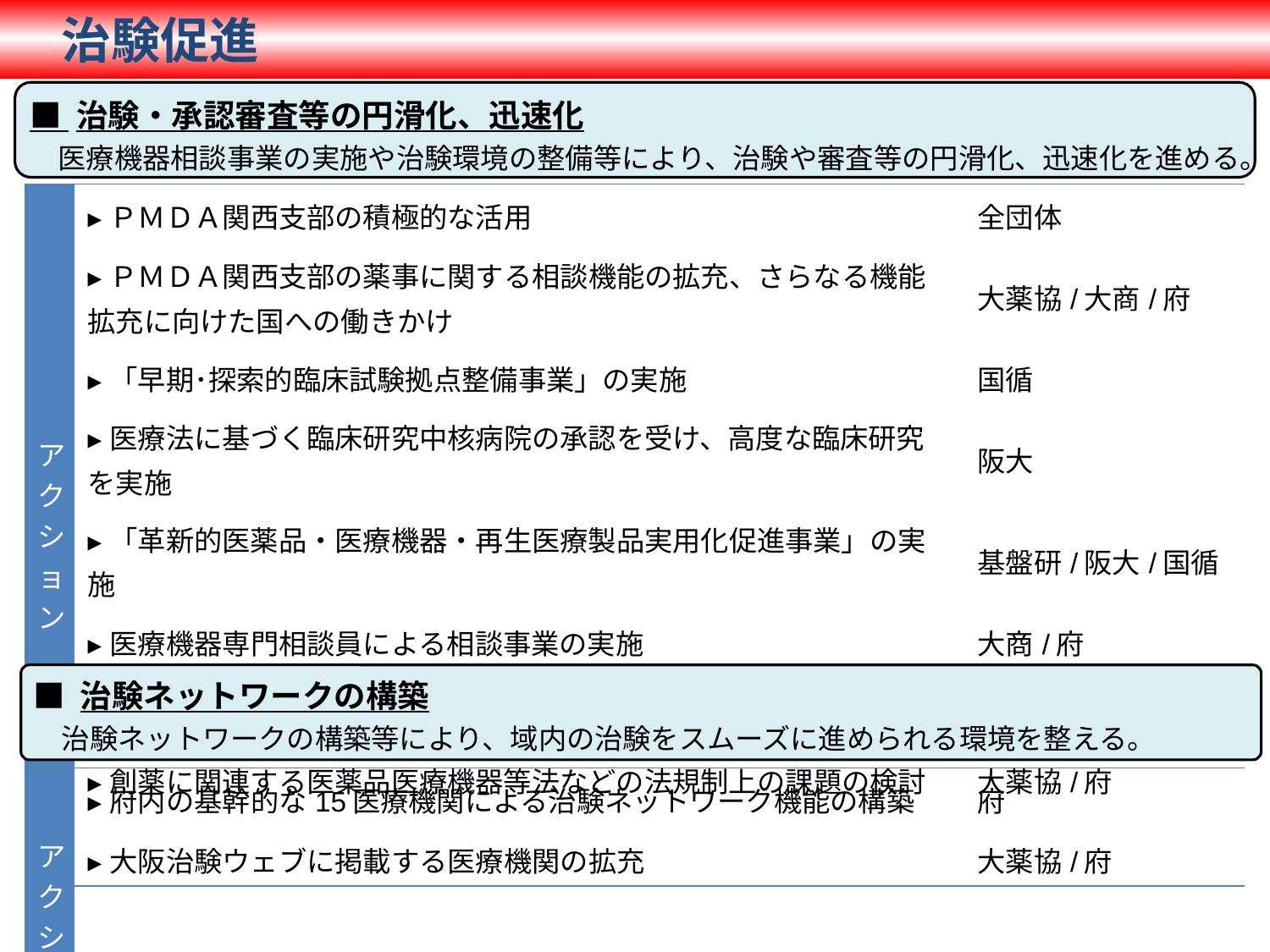

治験促進
■ 治験・承認審査等の円滑化、迅速化
　医療機器相談事業の実施や治験環境の整備等により、治験や審査等の円滑化、迅速化を進める。
| アクション | ▸ＰＭＤＡ関西支部の積極的な活用 | 全団体 |
| --- | --- | --- |
|  | ▸ＰＭＤＡ関西支部の薬事に関する相談機能の拡充、さらなる機能拡充に向けた国への働きかけ | 大薬協/大商/府 |
|  | ▸「早期･探索的臨床試験拠点整備事業」の実施 | 国循 |
|  | ▸医療法に基づく臨床研究中核病院の承認を受け、高度な臨床研究を実施 | 阪大 |
|  | ▸「革新的医薬品・医療機器・再生医療製品実用化促進事業」の実施 | 基盤研/阪大/国循 |
|  | ▸医療機器専門相談員による相談事業の実施 | 大商/府 |
|  | ▸創薬に関連する医薬品医療機器等法などの法規制上の課題の検討 | 大薬協/府 |
■ 治験ネットワークの構築
　治験ネットワークの構築等により、域内の治験をスムーズに進められる環境を整える。
| アクション | ▸府内の基幹的な15医療機関による治験ネットワーク機能の構築 | 府 |
| --- | --- | --- |
|  | ▸大阪治験ウェブに掲載する医療機関の拡充 | 大薬協/府 |
|  | ▸希少疾病治験ウェブの運営 | 基盤研 |